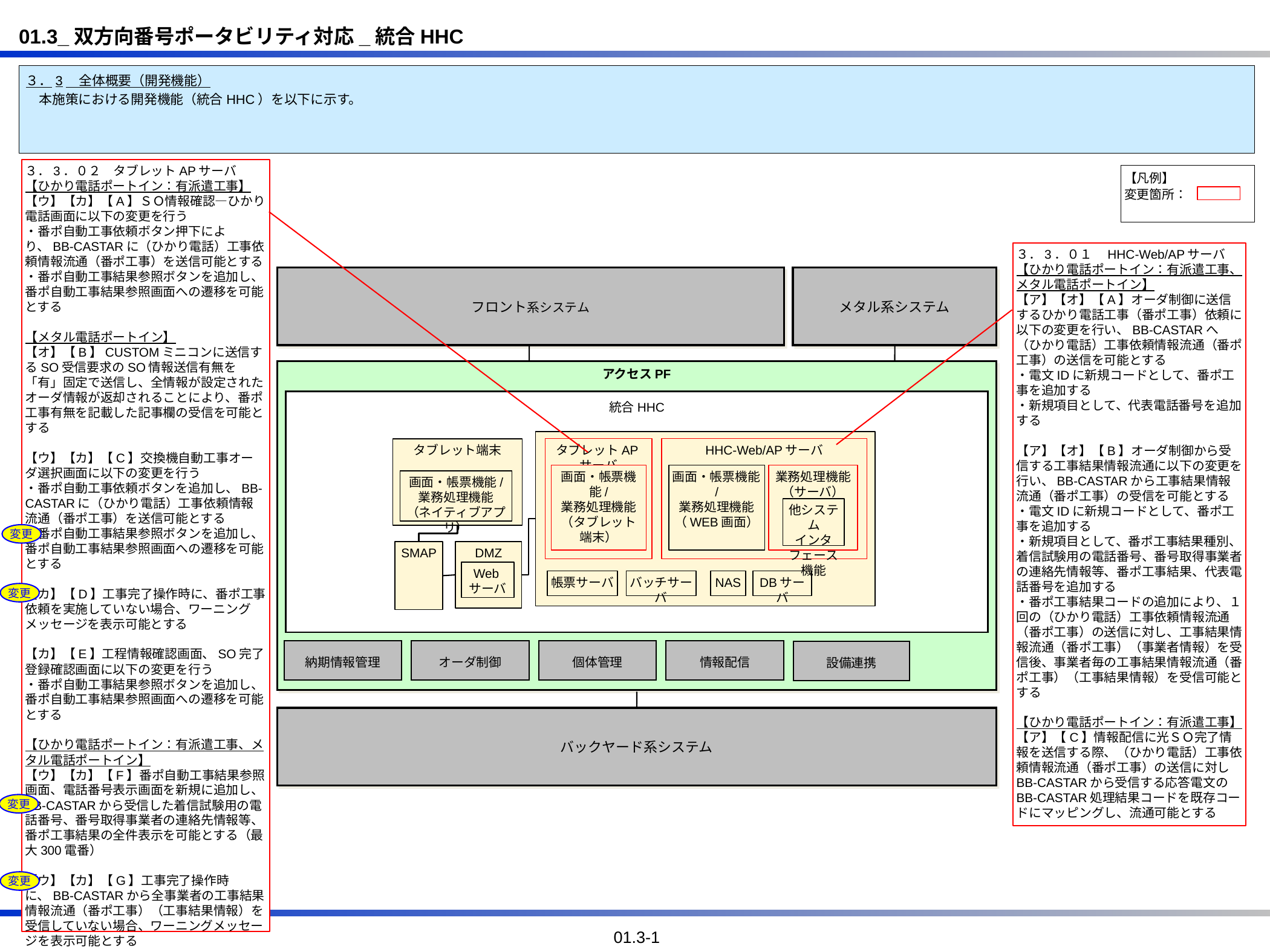

３．3　全体概要（開発機能）
　本施策における開発機能（統合HHC）を以下に示す。
３．3．０２　タブレットAPサーバ
【ひかり電話ポートイン：有派遣工事】
【ウ】【カ】【A】ＳＯ情報確認―ひかり電話画面に以下の変更を行う
・番ポ自動工事依頼ボタン押下により、BB-CASTARに（ひかり電話）工事依頼情報流通（番ポ工事）を送信可能とする
・番ポ自動工事結果参照ボタンを追加し、番ポ自動工事結果参照画面への遷移を可能とする

【メタル電話ポートイン】
【オ】【B】CUSTOMミニコンに送信するSO受信要求のSO情報送信有無を「有」固定で送信し、全情報が設定されたオーダ情報が返却されることにより、番ポ工事有無を記載した記事欄の受信を可能とする

【ウ】【カ】【C】交換機自動工事オーダ選択画面に以下の変更を行う
・番ポ自動工事依頼ボタンを追加し、BB-CASTARに（ひかり電話）工事依頼情報流通（番ポ工事）を送信可能とする
・番ポ自動工事結果参照ボタンを追加し、番ポ自動工事結果参照画面への遷移を可能とする

【カ】【D】工事完了操作時に、番ポ工事依頼を実施していない場合、ワーニングメッセージを表示可能とする

【カ】【E】工程情報確認画面、SO完了登録確認画面に以下の変更を行う
・番ポ自動工事結果参照ボタンを追加し、番ポ自動工事結果参照画面への遷移を可能とする

【ひかり電話ポートイン：有派遣工事、メタル電話ポートイン】
【ウ】【カ】【F】番ポ自動工事結果参照画面、電話番号表示画面を新規に追加し、BB-CASTARから受信した着信試験用の電話番号、番号取得事業者の連絡先情報等、番ポ工事結果の全件表示を可能とする（最大300電番）

【ウ】【カ】【G】工事完了操作時に、BB-CASTARから全事業者の工事結果情報流通（番ポ工事）（工事結果情報）を受信していない場合、ワーニングメッセージを表示可能とする

【ウ】【カ】【H】番ポ関連の既存メッセージおよびメッセージ表示条件に使用するマスタ設定値を変更する

【凡例】
変更箇所：

３．3．０１　HHC-Web/APサーバ
【ひかり電話ポートイン：有派遣工事、メタル電話ポートイン】
【ア】【オ】【A】オーダ制御に送信するひかり電話工事（番ポ工事）依頼に以下の変更を行い、BB-CASTARへ（ひかり電話）工事依頼情報流通（番ポ工事）の送信を可能とする
・電文IDに新規コードとして、番ポ工事を追加する
・新規項目として、代表電話番号を追加する

【ア】【オ】【B】オーダ制御から受信する工事結果情報流通に以下の変更を行い、BB-CASTARから工事結果情報流通（番ポ工事）の受信を可能とする
・電文IDに新規コードとして、番ポ工事を追加する
・新規項目として、番ポ工事結果種別、着信試験用の電話番号、番号取得事業者の連絡先情報等、番ポ工事結果、代表電話番号を追加する
・番ポ工事結果コードの追加により、１回の（ひかり電話）工事依頼情報流通（番ポ工事）の送信に対し、工事結果情報流通（番ポ工事）（事業者情報）を受信後、事業者毎の工事結果情報流通（番ポ工事）（工事結果情報）を受信可能とする

【ひかり電話ポートイン：有派遣工事】
【ア】【C】情報配信に光ＳＯ完了情報を送信する際、（ひかり電話）工事依頼情報流通（番ポ工事）の送信に対しBB-CASTARから受信する応答電文のBB-CASTAR処理結果コードを既存コードにマッピングし、流通可能とする

フロント系システム
メタル系システム

アクセスPF
統合HHC
MZ
タブレットAPサーバ
HHC-Web/APサーバ
タブレット端末
画面・帳票機能/
業務処理機能（タブレット端末）
画面・帳票機能/
業務処理機能
（WEB画面）
業務処理機能
（サーバ）
画面・帳票機能/
業務処理機能
（ネイティブアプリ）
他システム
インタフェース機能
変更
SMAP
DMZ
Webサーバ
帳票サーバ
バッチサーバ
NAS
DBサーバ
変更
納期情報管理
オーダ制御
個体管理
情報配信
設備連携

バックヤード系システム
変更
変更
01.3-1